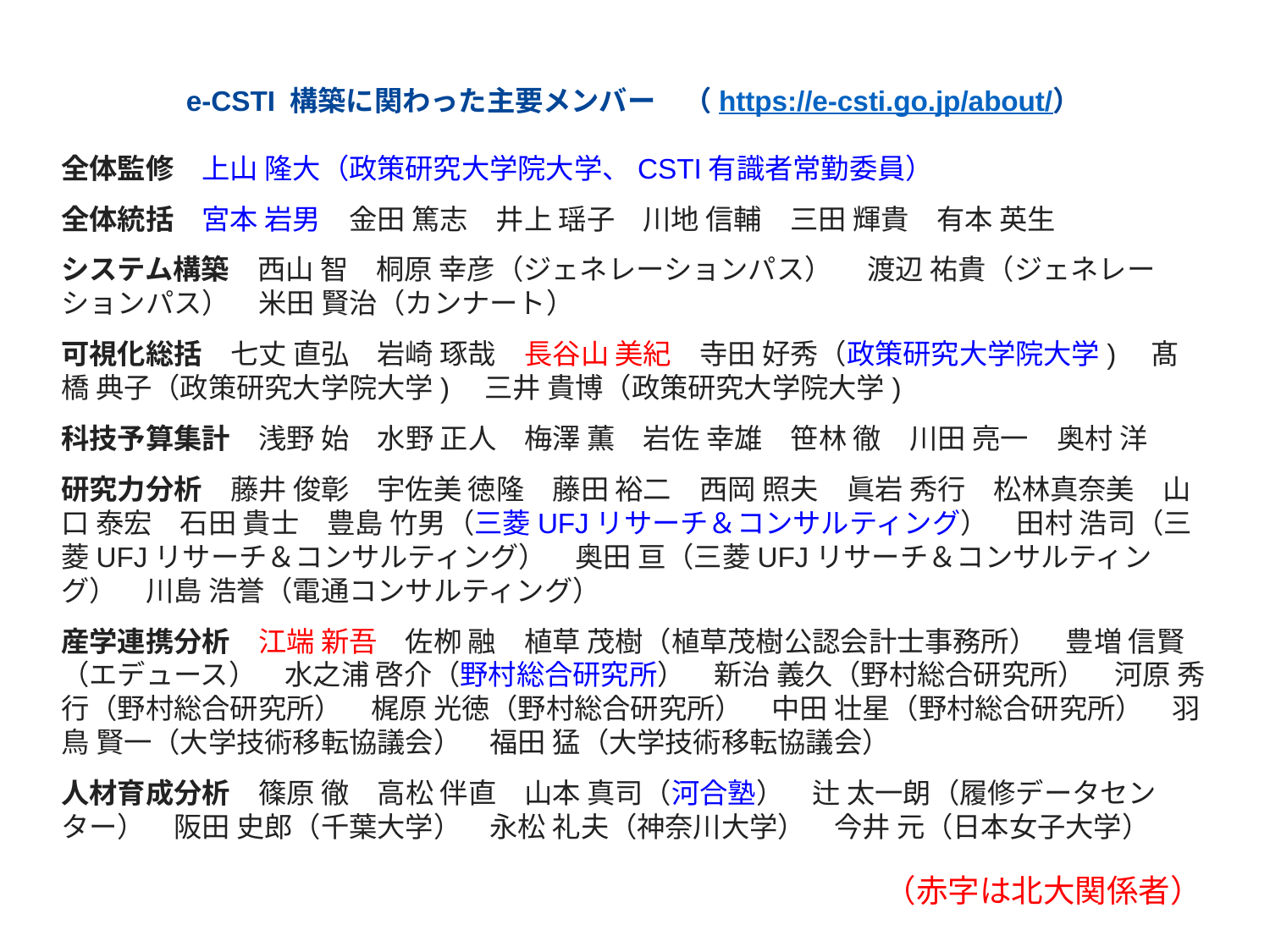

e-CSTI 構築に関わった主要メンバー　（https://e-csti.go.jp/about/）

全体監修　上山 隆大（政策研究大学院大学、CSTI有識者常勤委員）

全体統括　宮本 岩男　金田 篤志　井上 瑶子　川地 信輔　三田 輝貴　有本 英生

システム構築　西山 智　桐原 幸彦（ジェネレーションパス） 　渡辺 祐貴（ジェネレーションパス）　米田 賢治（カンナート）

可視化総括　七丈 直弘　岩崎 琢哉　長谷山 美紀　寺田 好秀（政策研究大学院大学)　髙橋 典子（政策研究大学院大学)　三井 貴博（政策研究大学院大学)

科技予算集計　浅野 始　水野 正人　梅澤 薫　岩佐 幸雄　笹林 徹　川田 亮一　奥村 洋

研究力分析　藤井 俊彰　宇佐美 徳隆　藤田 裕二　西岡 照夫　眞岩 秀行　松林真奈美　山口 泰宏　石田 貴士　豊島 竹男（三菱UFJリサーチ＆コンサルティング）　田村 浩司（三菱UFJリサーチ＆コンサルティング）　奥田 亘（三菱UFJリサーチ＆コンサルティング）　川島 浩誉（電通コンサルティング）

産学連携分析　江端 新吾　佐栁 融　植草 茂樹（植草茂樹公認会計士事務所）　豊増 信賢（エデュース）　水之浦 啓介（野村総合研究所）　新治 義久（野村総合研究所）　河原 秀行（野村総合研究所）　梶原 光徳（野村総合研究所）　中田 壮星（野村総合研究所）　羽鳥 賢一（大学技術移転協議会）　福田 猛（大学技術移転協議会）

人材育成分析　篠原 徹　高松 伴直　山本 真司（河合塾）　辻 太一朗（履修データセンター）　阪田 史郎（千葉大学）　永松 礼夫（神奈川大学）　今井 元（日本女子大学）
（赤字は北大関係者）